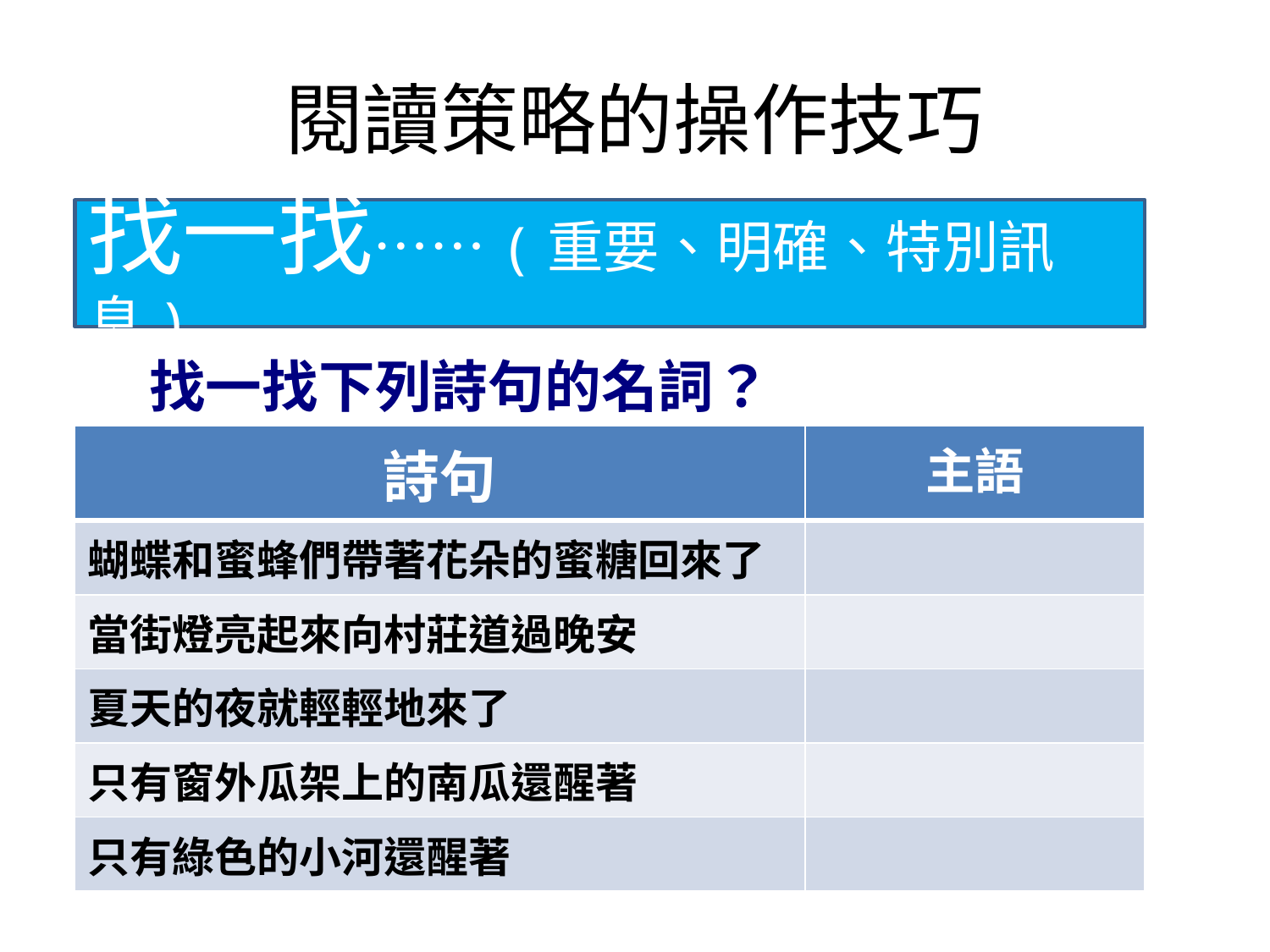

# 閱讀策略的操作技巧
找一找……(重要、明確、特別訊息)
    找一找下列詩句的名詞？
| 詩句 | 主語 |
| --- | --- |
| 蝴蝶和蜜蜂們帶著花朵的蜜糖回來了 |  |
| 當街燈亮起來向村莊道過晚安 |  |
| 夏天的夜就輕輕地來了 |  |
| 只有窗外瓜架上的南瓜還醒著 |  |
| 只有綠色的小河還醒著 |  |
| 詩句 | 主語 |
| --- | --- |
| 蝴蝶和蜜蜂們帶著花朵的蜜糖回來了 |  |
| 當街燈亮起來向村莊道過晚安 |  |
| 夏天的夜就輕輕地來了 |  |
| 只有窗外瓜架上的南瓜還醒著 |  |
| 只有綠色的小河還醒著 |  |
|  |
| --- |